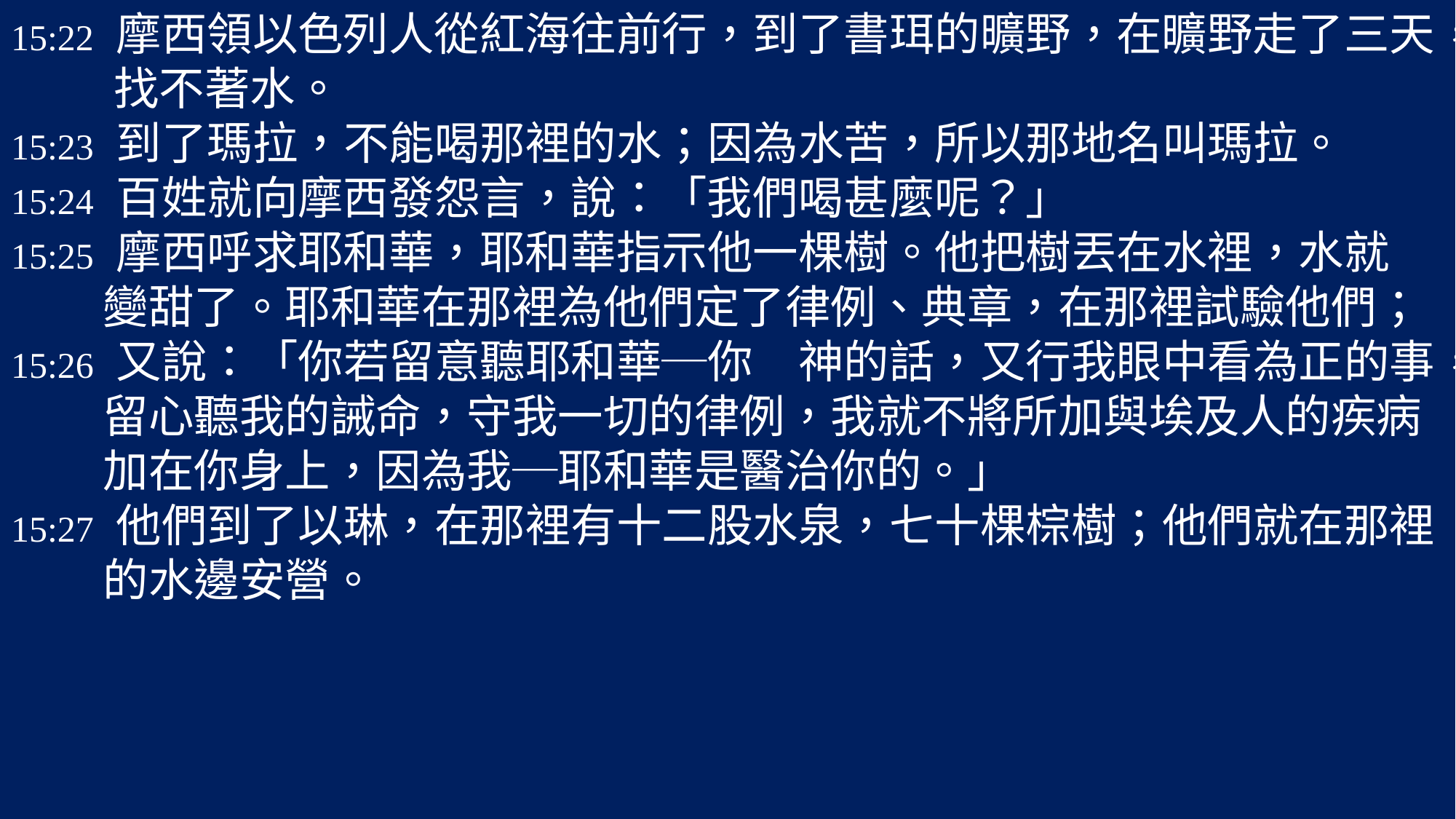

15:22 摩西領以色列人從紅海往前行，到了書珥的曠野，在曠野走了三天，
         找不著水。
15:23 到了瑪拉，不能喝那裡的水；因為水苦，所以那地名叫瑪拉。
15:24 百姓就向摩西發怨言，說：「我們喝甚麼呢？」
15:25 摩西呼求耶和華，耶和華指示他一棵樹。他把樹丟在水裡，水就
        變甜了。耶和華在那裡為他們定了律例、典章，在那裡試驗他們；
15:26 又說：「你若留意聽耶和華─你　神的話，又行我眼中看為正的事，
        留心聽我的誡命，守我一切的律例，我就不將所加與埃及人的疾病
        加在你身上，因為我─耶和華是醫治你的。」
15:27 他們到了以琳，在那裡有十二股水泉，七十棵棕樹；他們就在那裡
        的水邊安營。